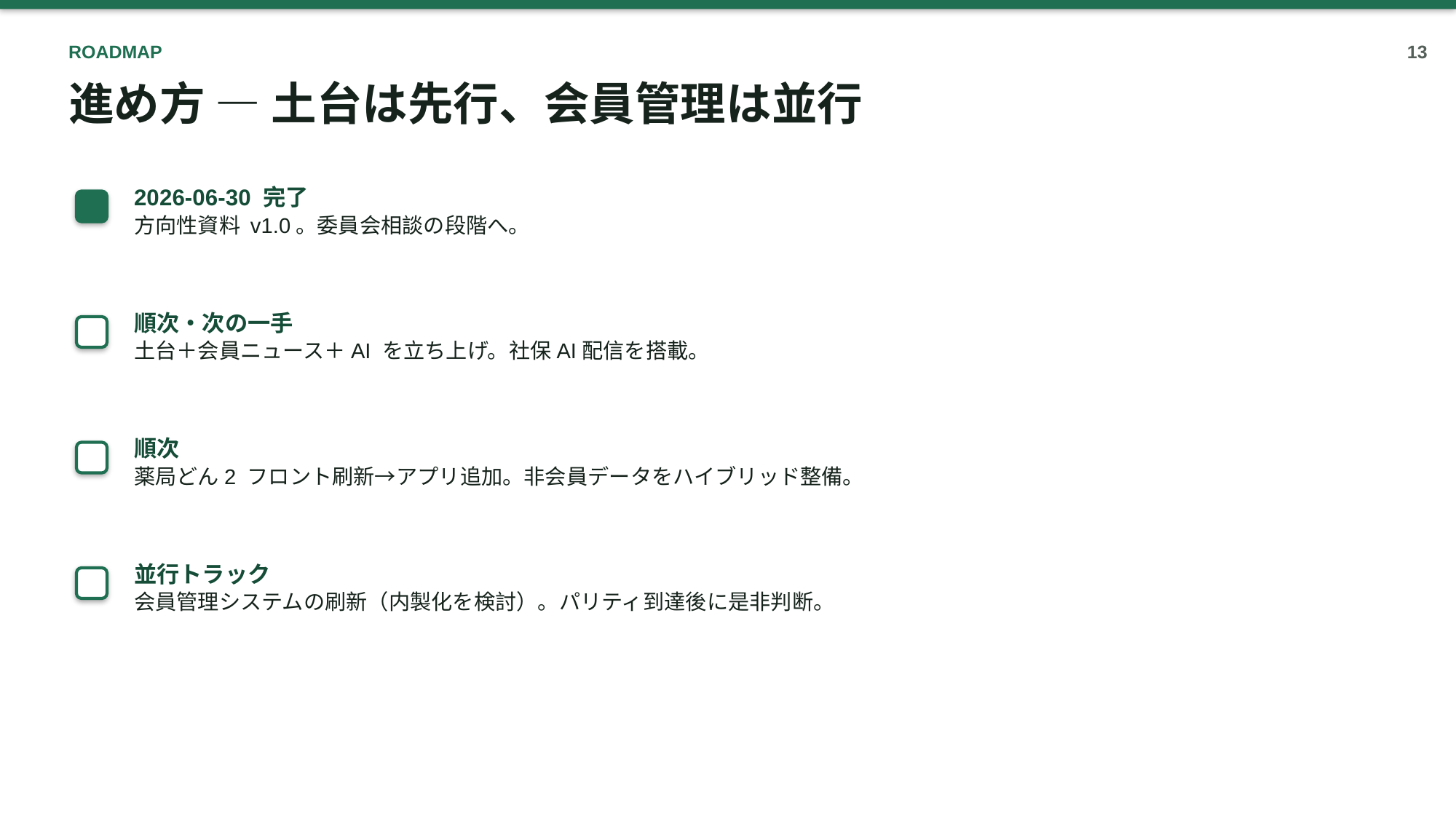

ROADMAP
13
進め方 ― 土台は先行、会員管理は並行
2026-06-30 完了
方向性資料 v1.0。委員会相談の段階へ。

順次・次の一手
土台＋会員ニュース＋AI を立ち上げ。社保AI配信を搭載。

順次
薬局どん2 フロント刷新→アプリ追加。非会員データをハイブリッド整備。

並行トラック
会員管理システムの刷新（内製化を検討）。パリティ到達後に是非判断。